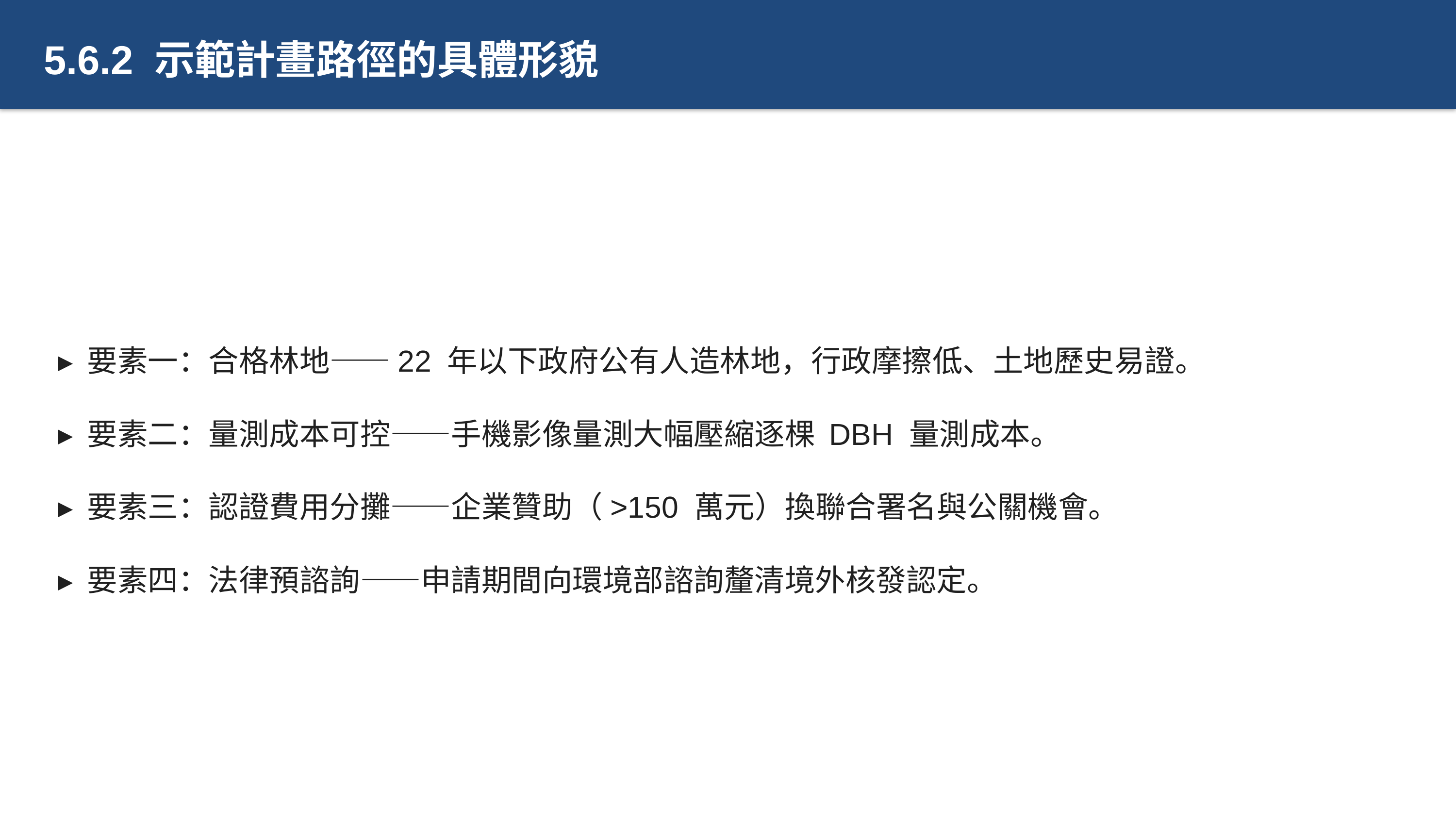

5.6.2 示範計畫路徑的具體形貌
▸ 要素一：合格林地——22 年以下政府公有人造林地，行政摩擦低、土地歷史易證。
▸ 要素二：量測成本可控——手機影像量測大幅壓縮逐棵 DBH 量測成本。
▸ 要素三：認證費用分攤——企業贊助（>150 萬元）換聯合署名與公關機會。
▸ 要素四：法律預諮詢——申請期間向環境部諮詢釐清境外核發認定。